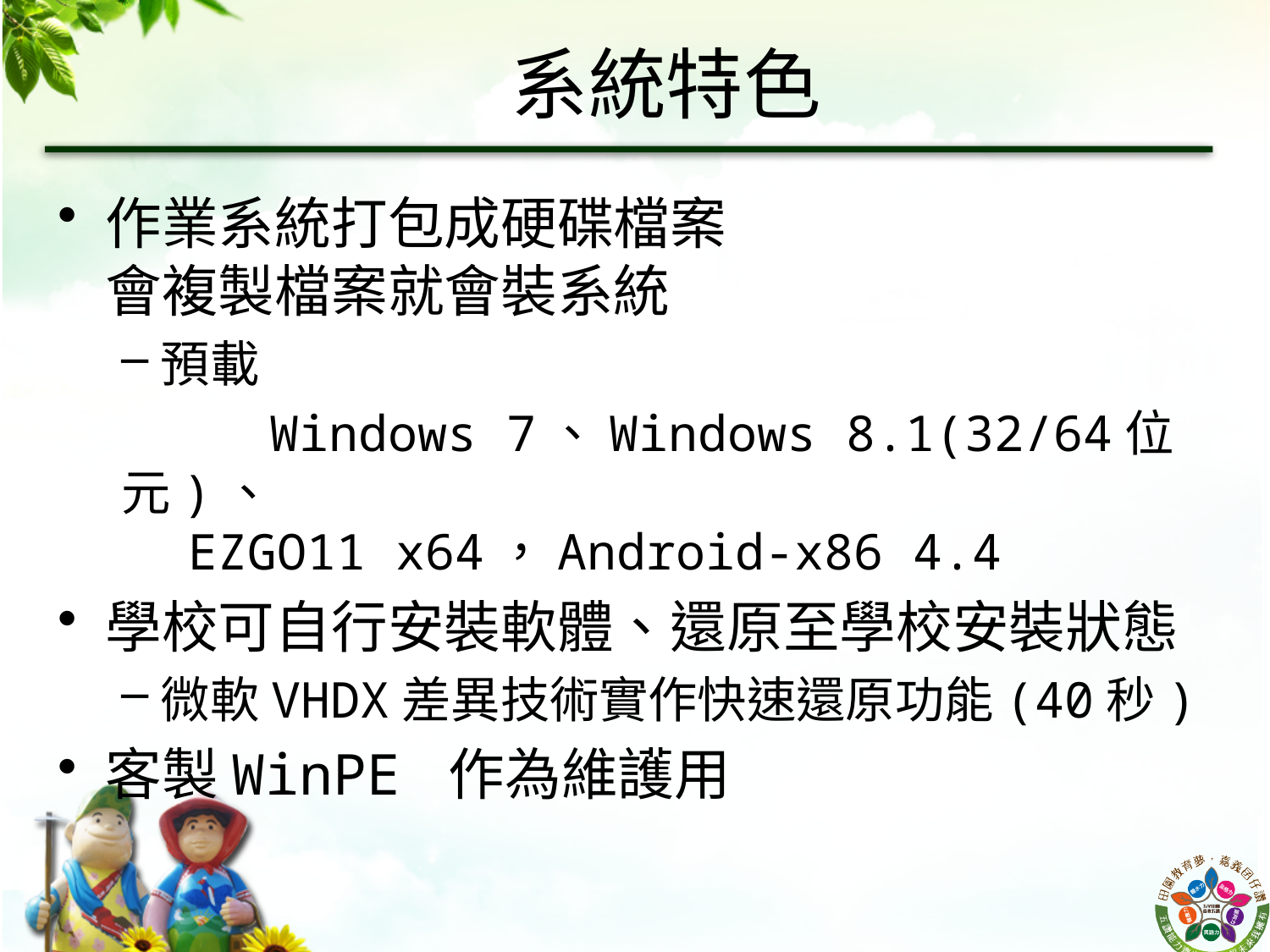

# 系統特色
作業系統打包成硬碟檔案
會複製檔案就會裝系統
預載
     Windows 7、Windows 8.1(32/64位元)、
     EZGO11 x64，Android-x86 4.4
學校可自行安裝軟體、還原至學校安裝狀態
微軟VHDX差異技術實作快速還原功能(40秒)
客製WinPE 作為維護用